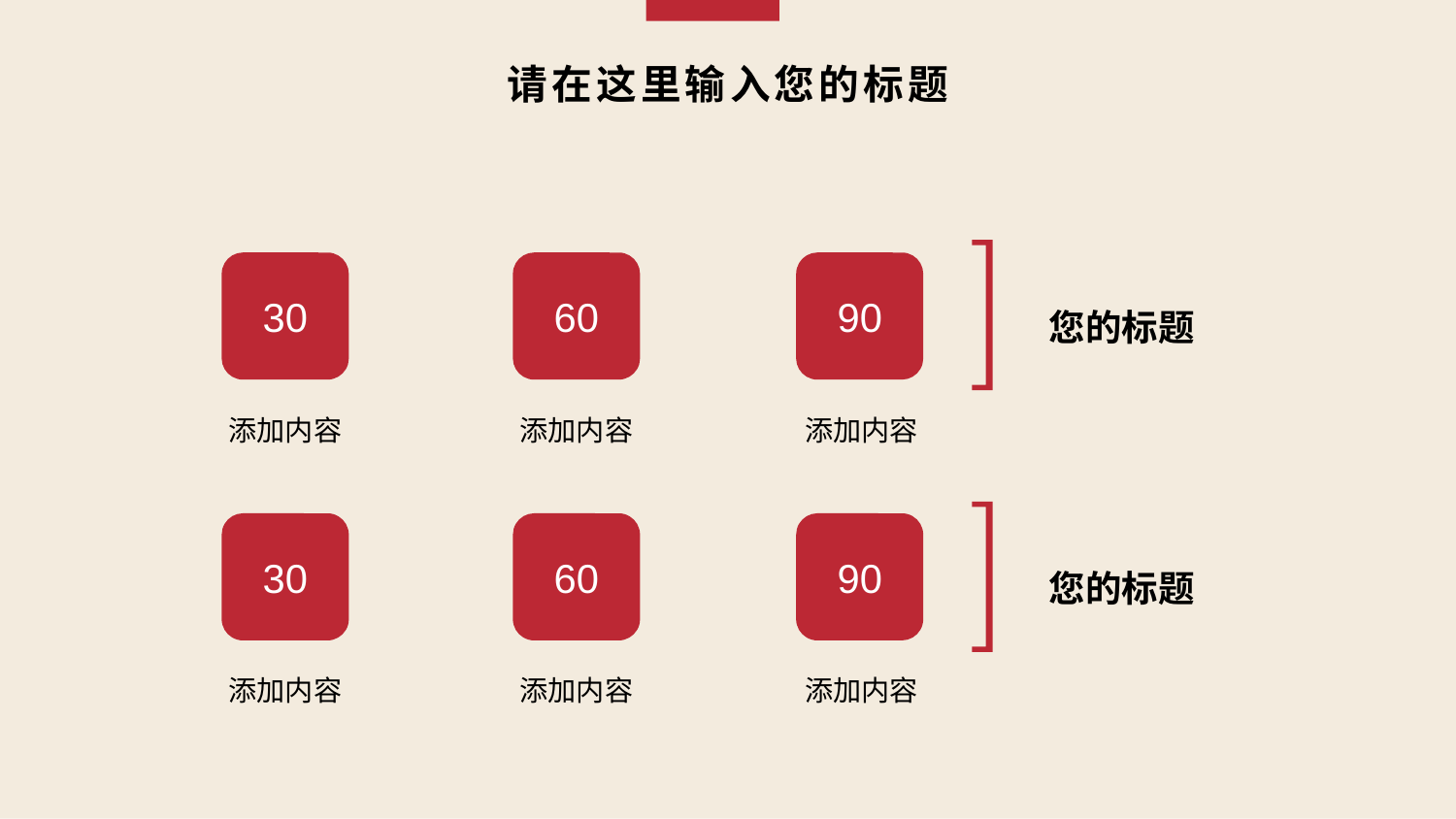

# 请在这里输入您的标题

30
60
90
您的标题
添加内容
添加内容
添加内容

30
60
90
您的标题
添加内容
添加内容
添加内容